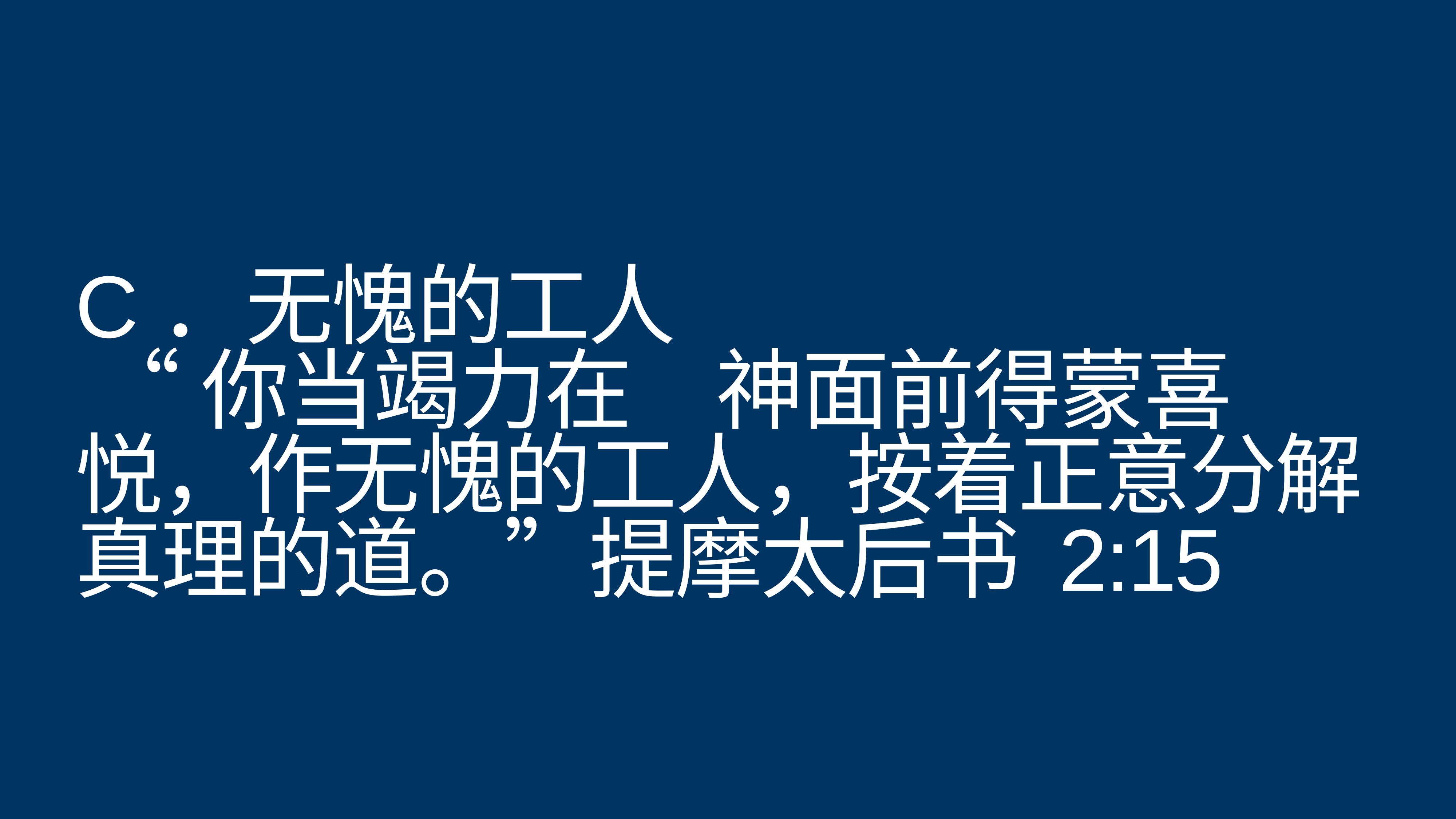

# C．无愧的工人
 “你当竭力在　神面前得蒙喜悦，作无愧的工人，按着正意分解真理的道。”提摩太后书 2:15